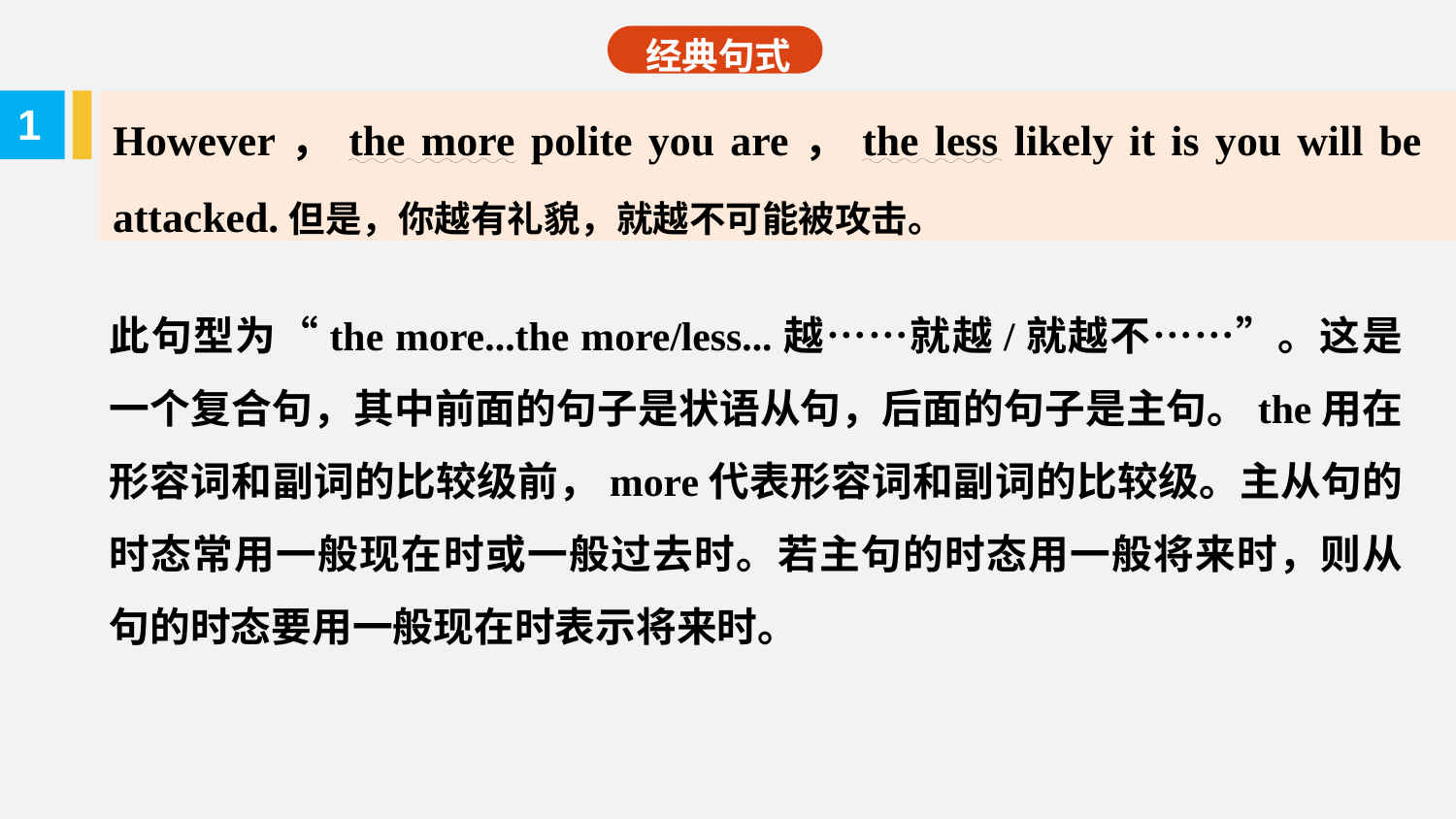

经典句式

However，the more polite you are，the less likely it is you will be attacked.但是，你越有礼貌，就越不可能被攻击。

1
此句型为“the more...the more/less...越……就越/就越不……”。这是一个复合句，其中前面的句子是状语从句，后面的句子是主句。the用在形容词和副词的比较级前，more代表形容词和副词的比较级。主从句的时态常用一般现在时或一般过去时。若主句的时态用一般将来时，则从句的时态要用一般现在时表示将来时。